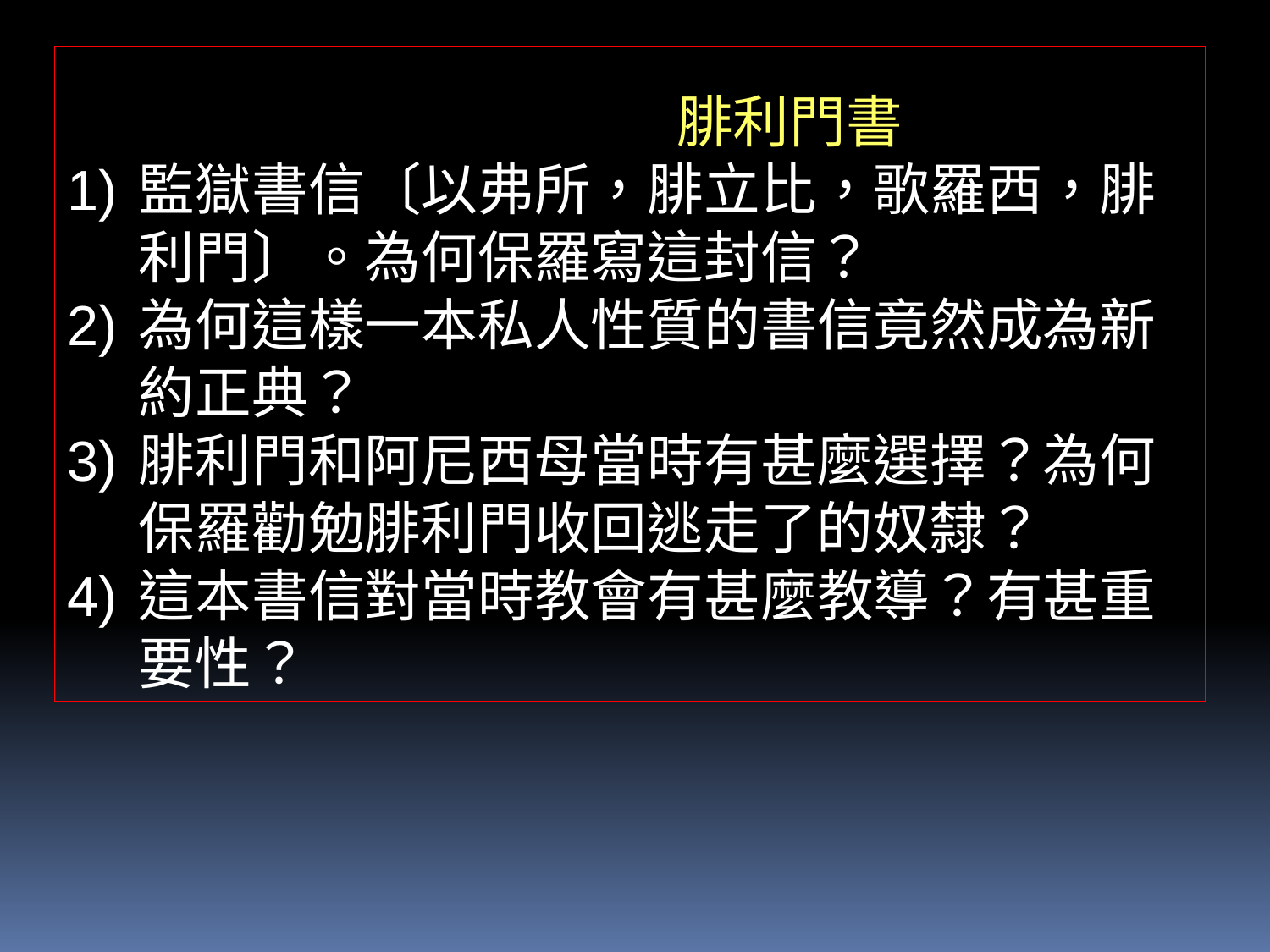

腓利門書
監獄書信〔以弗所，腓立比，歌羅西，腓利門〕。為何保羅寫這封信？
為何這樣一本私人性質的書信竟然成為新約正典？
腓利門和阿尼西母當時有甚麼選擇？為何保羅勸勉腓利門收回逃走了的奴隸？
這本書信對當時教會有甚麼教導？有甚重要性？